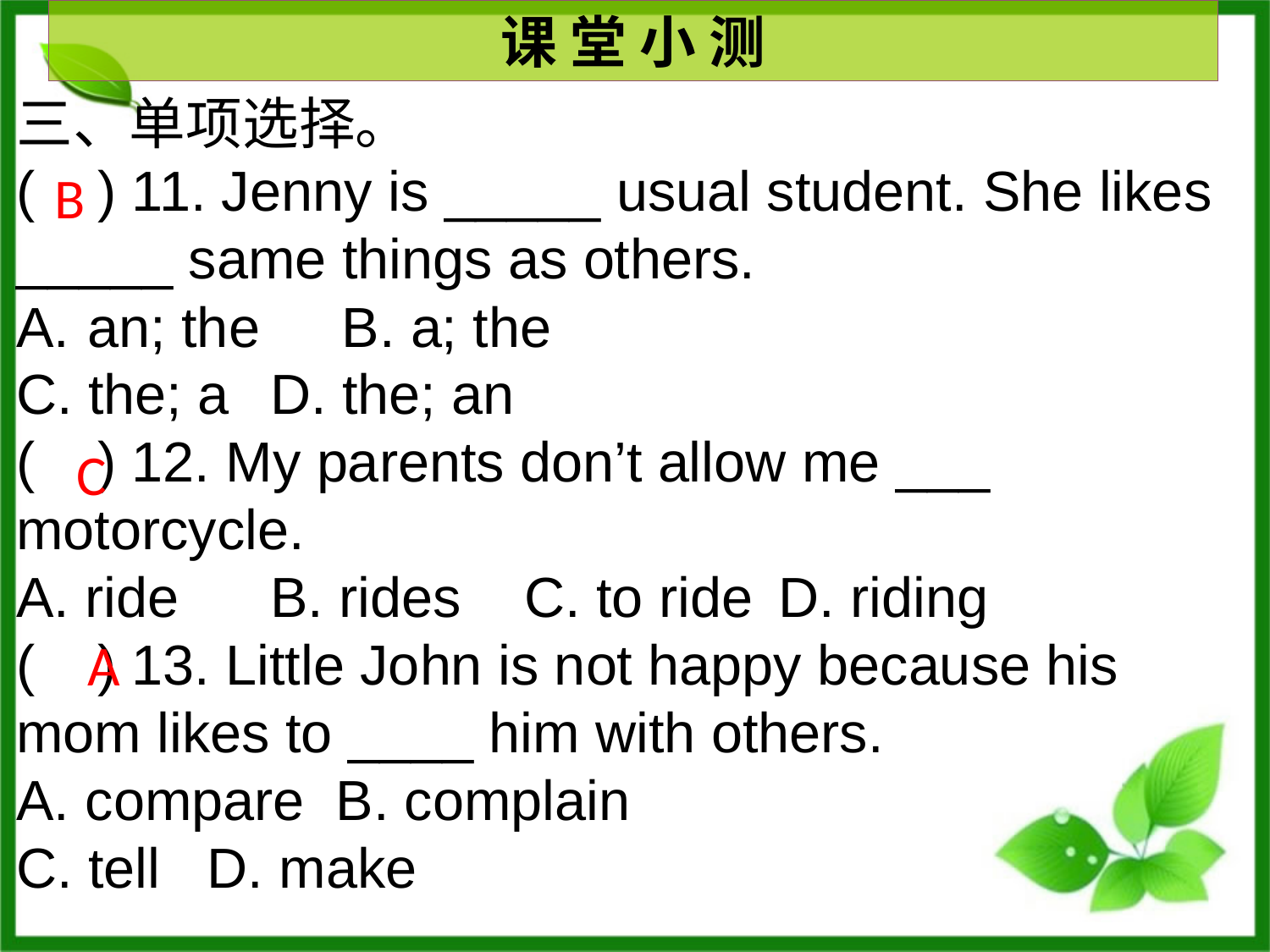

课 堂 小 测
三、单项选择。
(    ) 11. Jenny is _____ usual student. She likes _____ same things as others.
an; the	B. a; the
C. the; a	D. the; an
(    ) 12. My parents don’t allow me ___ motorcycle.
A. ride	B. rides	C. to ride	D. riding
(    ) 13. Little John is not happy because his mom likes to ____ him with others.
A. compare  B. complain
C. tell   D. make
B
C
A